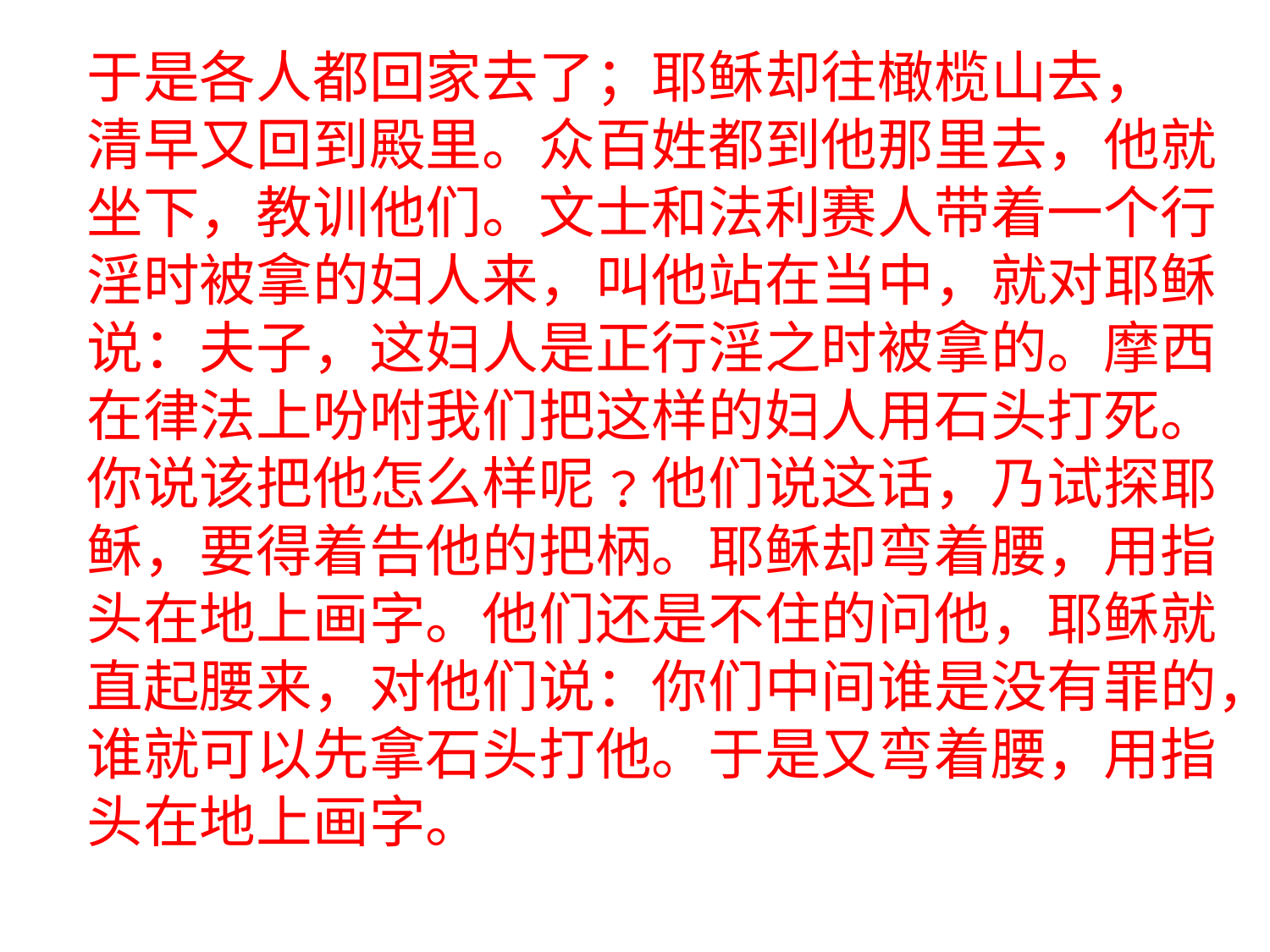

# 于是各人都回家去了；耶稣却往橄榄山去， 清早又回到殿里。众百姓都到他那里去，他就坐下，教训他们。文士和法利赛人带着一个行淫时被拿的妇人来，叫他站在当中，就对耶稣说：夫子，这妇人是正行淫之时被拿的。摩西在律法上吩咐我们把这样的妇人用石头打死。你说该把他怎么样呢﹖他们说这话，乃试探耶稣，要得着告他的把柄。耶稣却弯着腰，用指头在地上画字。他们还是不住的问他，耶稣就直起腰来，对他们说：你们中间谁是没有罪的，谁就可以先拿石头打他。于是又弯着腰，用指头在地上画字。